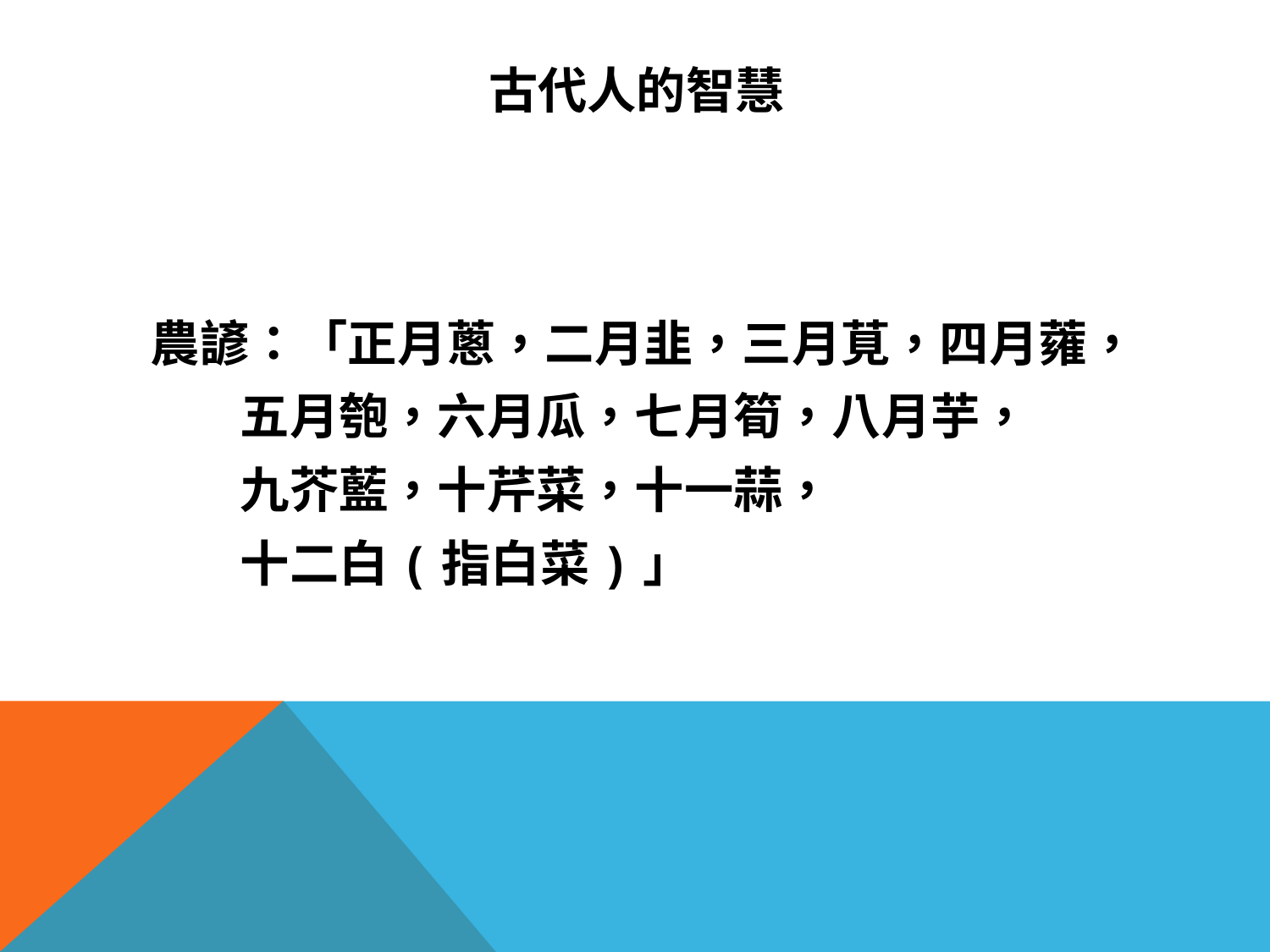

# 古代人的智慧
 農諺：「正月蔥，二月韭，三月莧，四月蕹，
         五月匏，六月瓜，七月筍，八月芋，
         九芥藍，十芹菜，十一蒜，
         十二白(指白菜)」